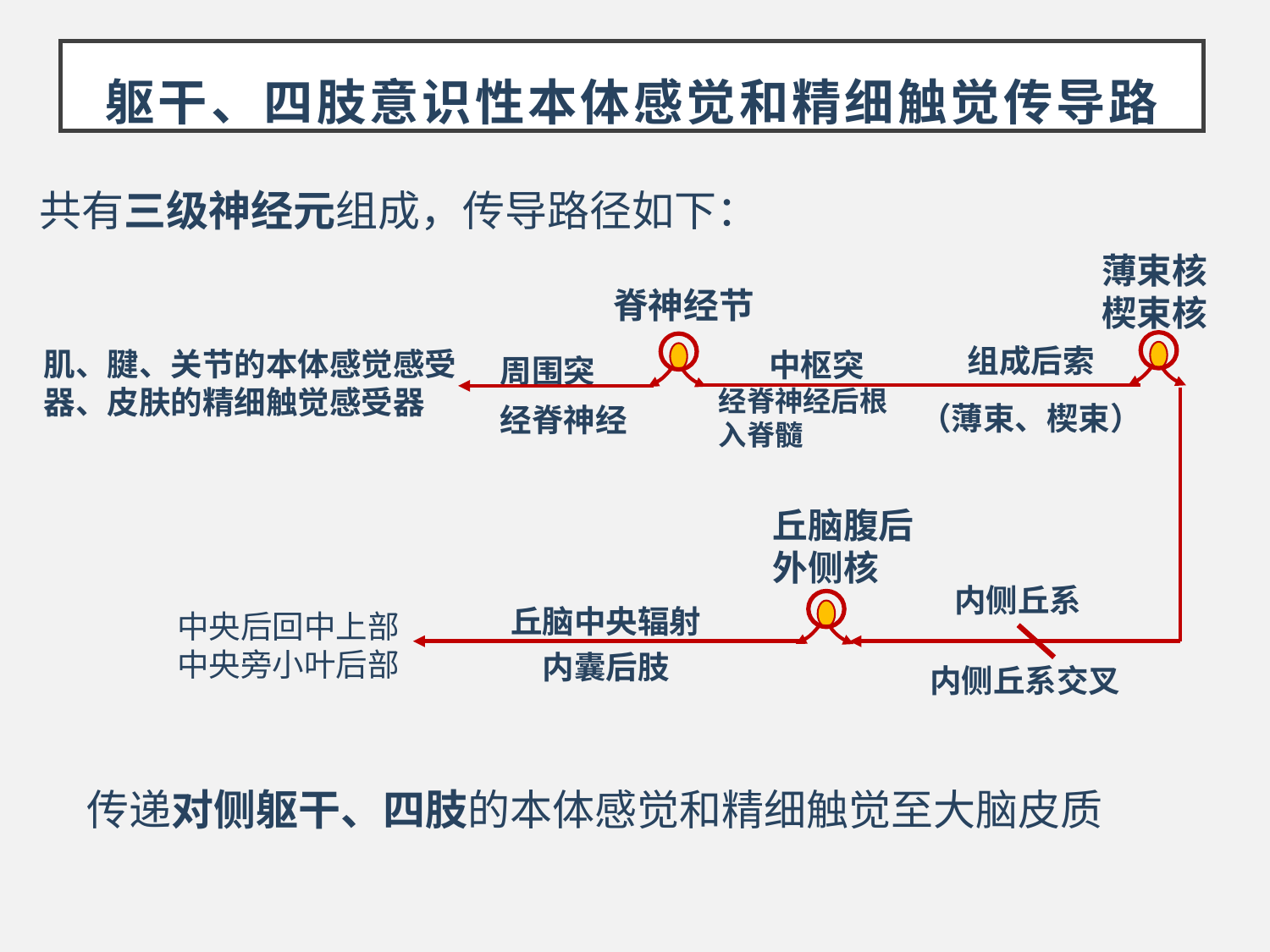

躯干、四肢意识性本体感觉和精细触觉传导路
共有三级神经元组成，传导路径如下：
薄束核
楔束核
脊神经节
组成后索
（薄束、楔束）

周围突
经脊神经

肌、腱、关节的本体感觉感受器、皮肤的精细触觉感受器
中枢突
经脊神经后根入脊髓
丘脑腹后外侧核
内侧丘系
丘脑中央辐射
内囊后肢

中央后回中上部
中央旁小叶后部

内侧丘系交叉
传递对侧躯干、四肢的本体感觉和精细触觉至大脑皮质